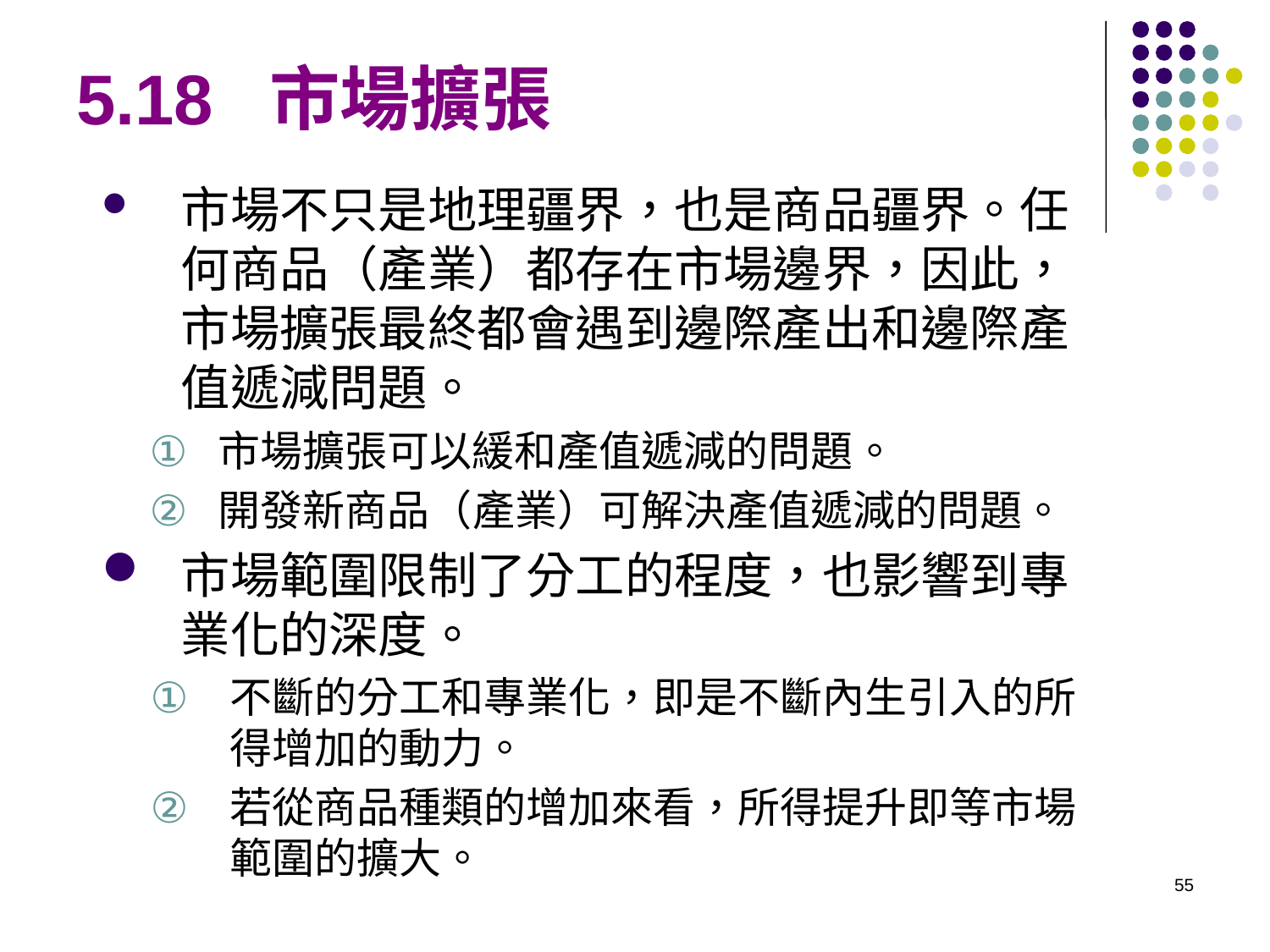

# 5.18  市場擴張
市場不只是地理疆界，也是商品疆界。任何商品（產業）都存在市場邊界，因此，市場擴張最終都會遇到邊際產出和邊際產值遞減問題。
市場擴張可以緩和產值遞減的問題。
開發新商品（產業）可解決產值遞減的問題。
市場範圍限制了分工的程度，也影響到專業化的深度。
不斷的分工和專業化，即是不斷內生引入的所得增加的動力。
若從商品種類的增加來看，所得提升即等市場範圍的擴大。
55